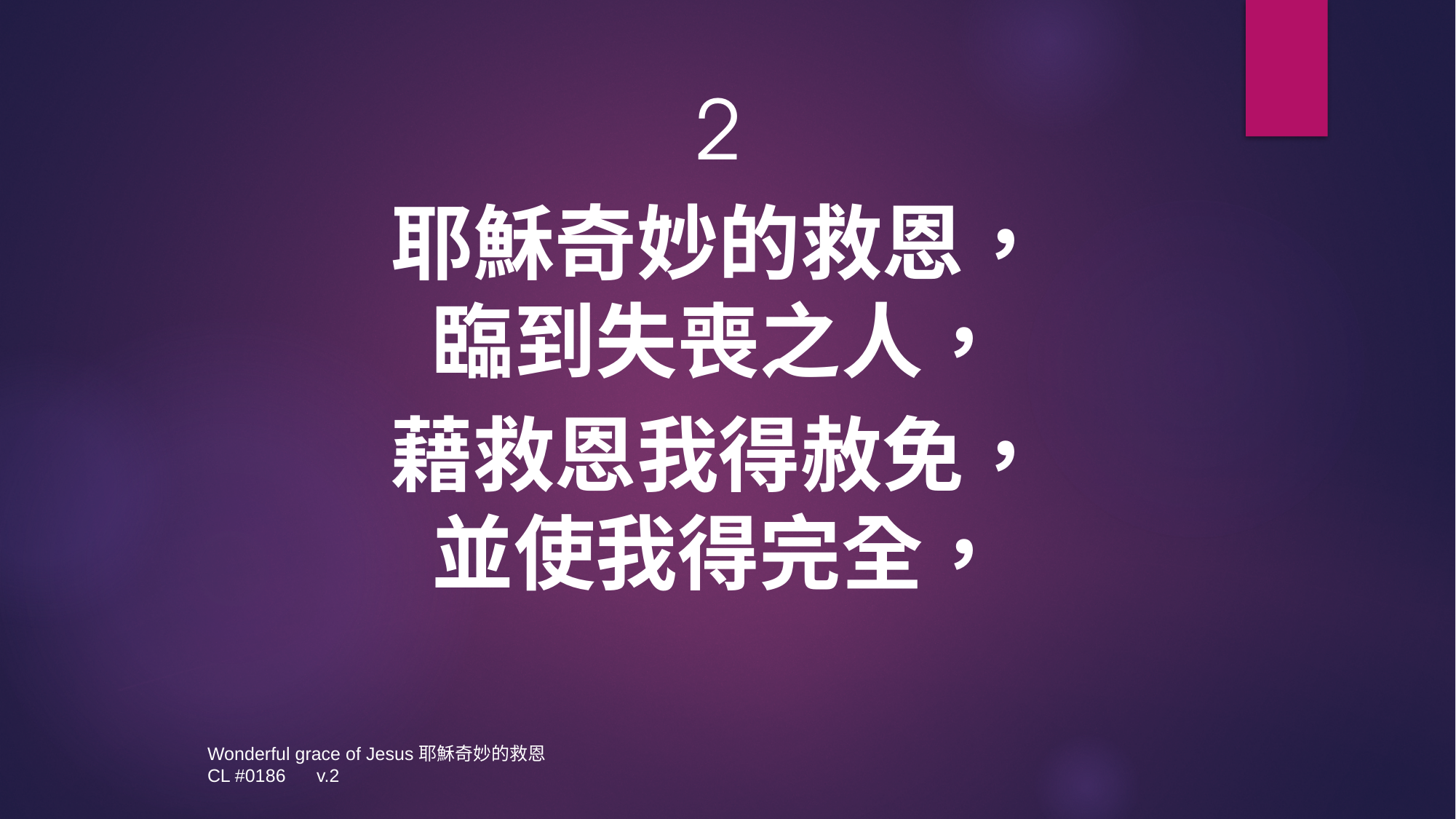

2
耶穌奇妙的救恩，
臨到失喪之人，
藉救恩我得赦免，
並使我得完全，

Wonderful grace of Jesus耶穌奇妙的救恩
CL #0186	v.2